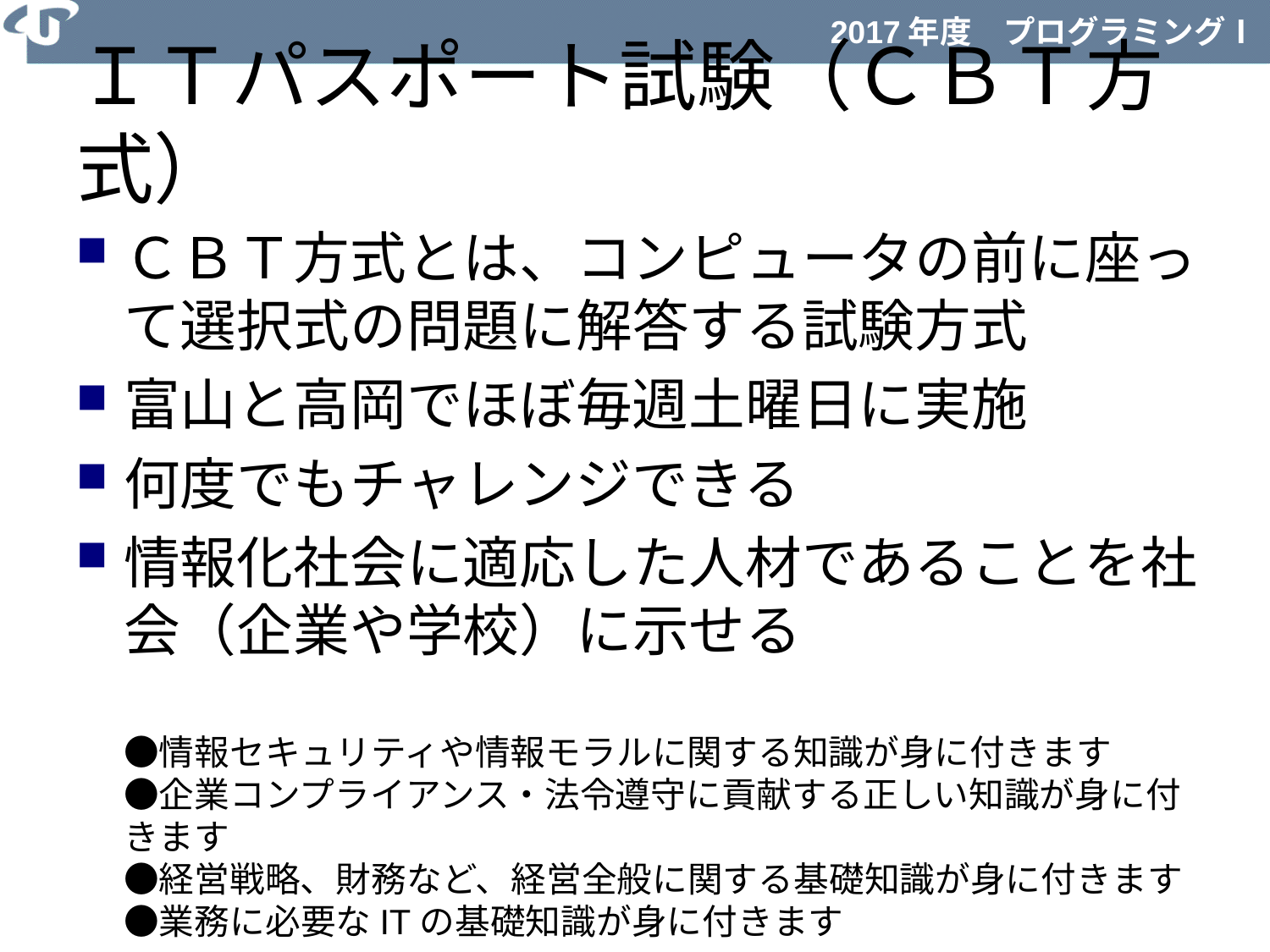

# ＩＴパスポート試験（ＣＢＴ方式）
ＣＢＴ方式とは、コンピュータの前に座って選択式の問題に解答する試験方式
富山と高岡でほぼ毎週土曜日に実施
何度でもチャレンジできる
情報化社会に適応した人材であることを社会（企業や学校）に示せる
●情報セキュリティや情報モラルに関する知識が身に付きます
●企業コンプライアンス・法令遵守に貢献する正しい知識が身に付きます
●経営戦略、財務など、経営全般に関する基礎知識が身に付きます
●業務に必要なITの基礎知識が身に付きます